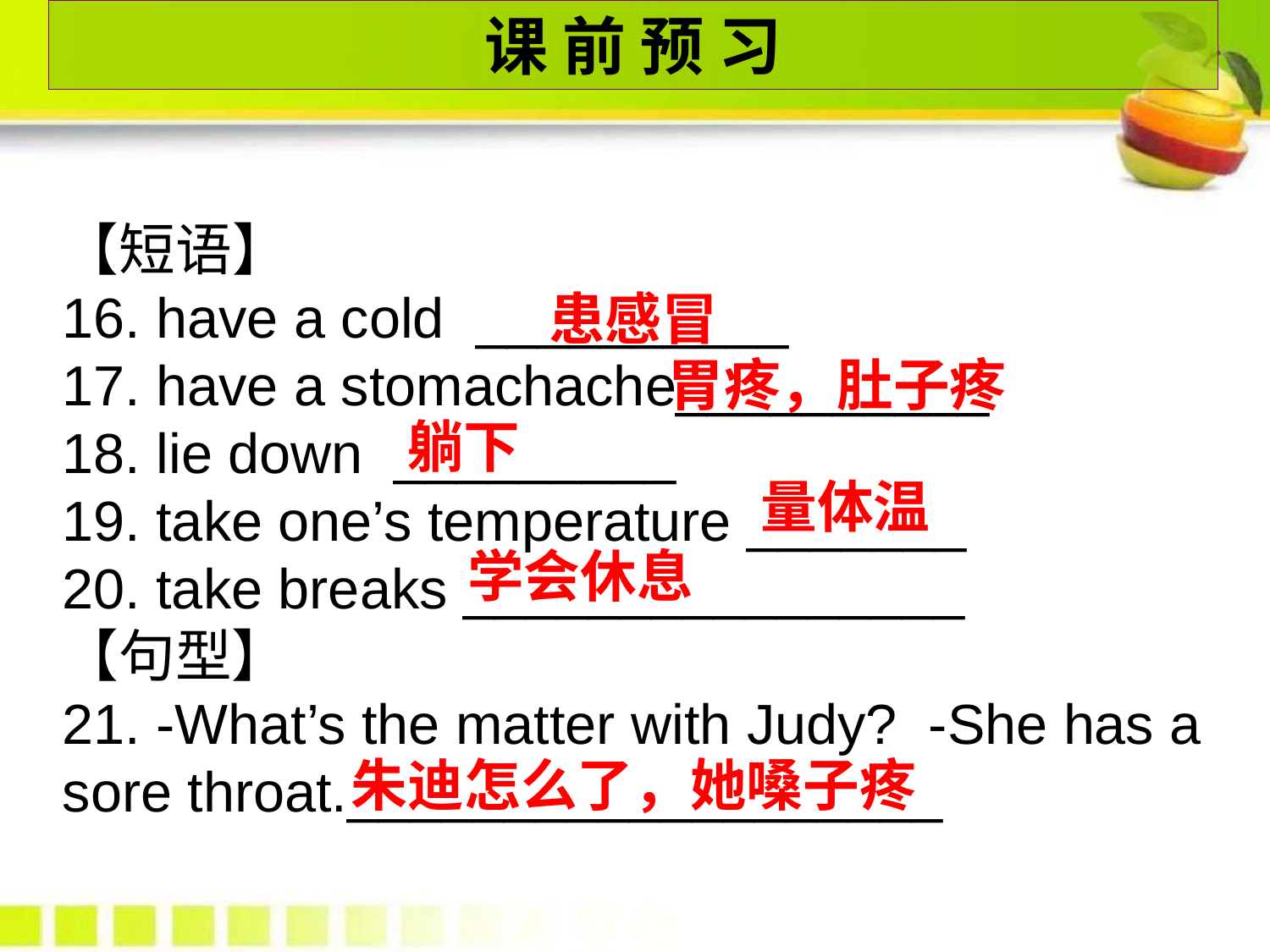

课 前 预 习
【短语】
16. have a cold  __________
17. have a stomachache__________
18. lie down  _________
19. take one’s temperature _______
20. take breaks ________________
【句型】
21. -What’s the matter with Judy?  -She has a sore throat.___________________
患感冒
胃疼，肚子疼
躺下
量体温
学会休息
朱迪怎么了，她嗓子疼